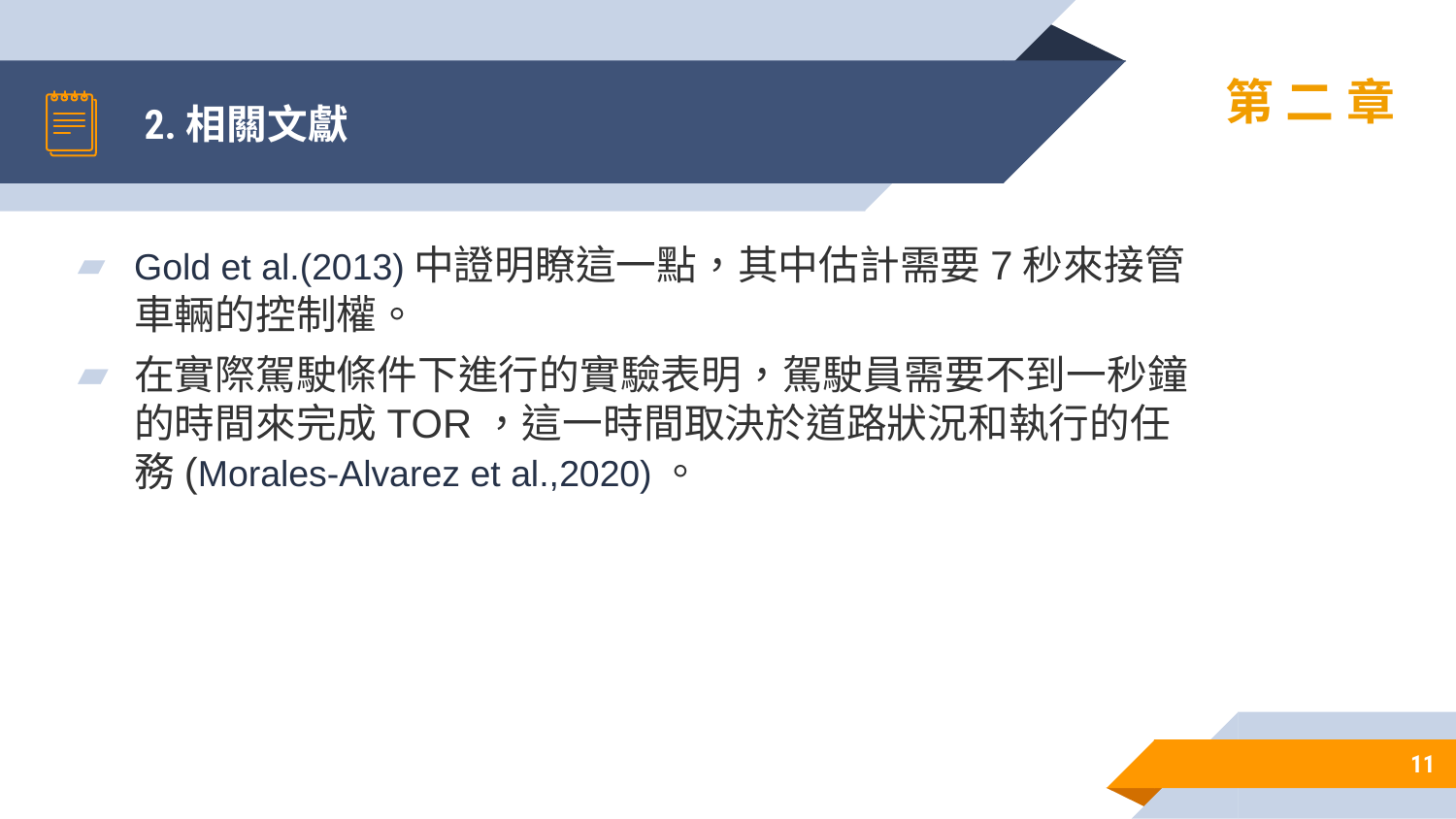

# 2.相關文獻
第二章

Gold et al.(2013)中證明瞭這一點，其中估計需要7秒來接管車輛的控制權。
在實際駕駛條件下進行的實驗表明，駕駛員需要不到一秒鐘的時間來完成TOR，這一時間取決於道路狀況和執行的任務(Morales-Alvarez et al.,2020)。

11